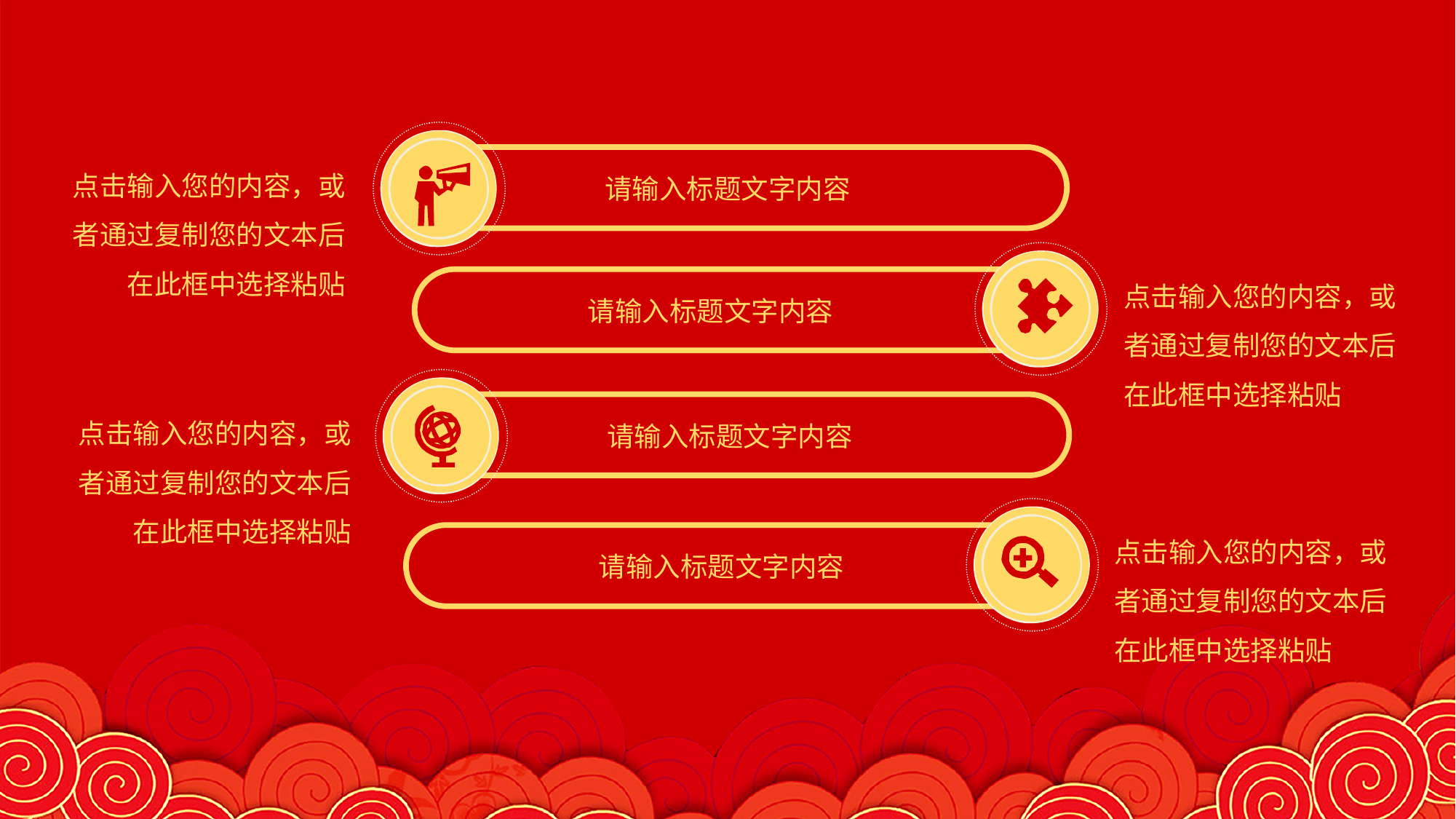

点击输入您的内容，或者通过复制您的文本后在此框中选择粘贴

请输入标题文字内容

点击输入您的内容，或者通过复制您的文本后在此框中选择粘贴

请输入标题文字内容

点击输入您的内容，或者通过复制您的文本后在此框中选择粘贴

请输入标题文字内容

点击输入您的内容，或者通过复制您的文本后在此框中选择粘贴

请输入标题文字内容